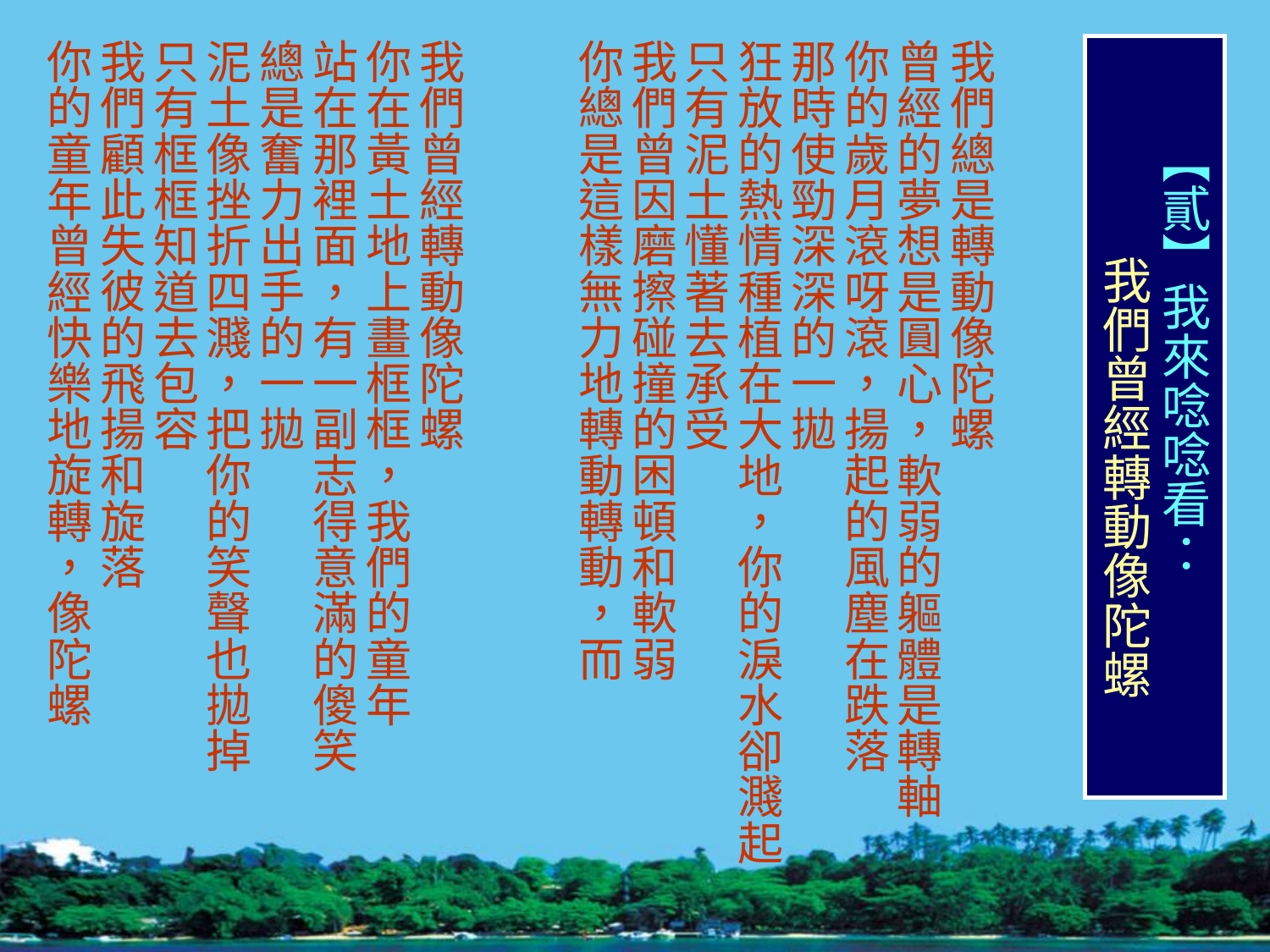

我們總是轉動像陀螺
曾經的夢想是圓心，軟弱的軀體是轉軸
你的歲月滾呀滾，揚起的風塵在跌落
那時使勁深深的一拋
狂放的熱情種植在大地，你的淚水卻濺起
只有泥土懂著去承受
我們曾因磨擦碰撞的困頓和軟弱
你總是這樣無力地轉動轉動，而

我們曾經轉動像陀螺
你在黃土地上畫框框，我們的童年
站在那裡面，有一副志得意滿的傻笑
總是奮力出手的一拋
泥土像挫折四濺，把你的笑聲也拋掉
只有框框知道去包容
我們顧此失彼的飛揚和旋落
你的童年曾經快樂地旋轉，像陀螺
# 【貳】我來唸唸看： 我們曾經轉動像陀螺